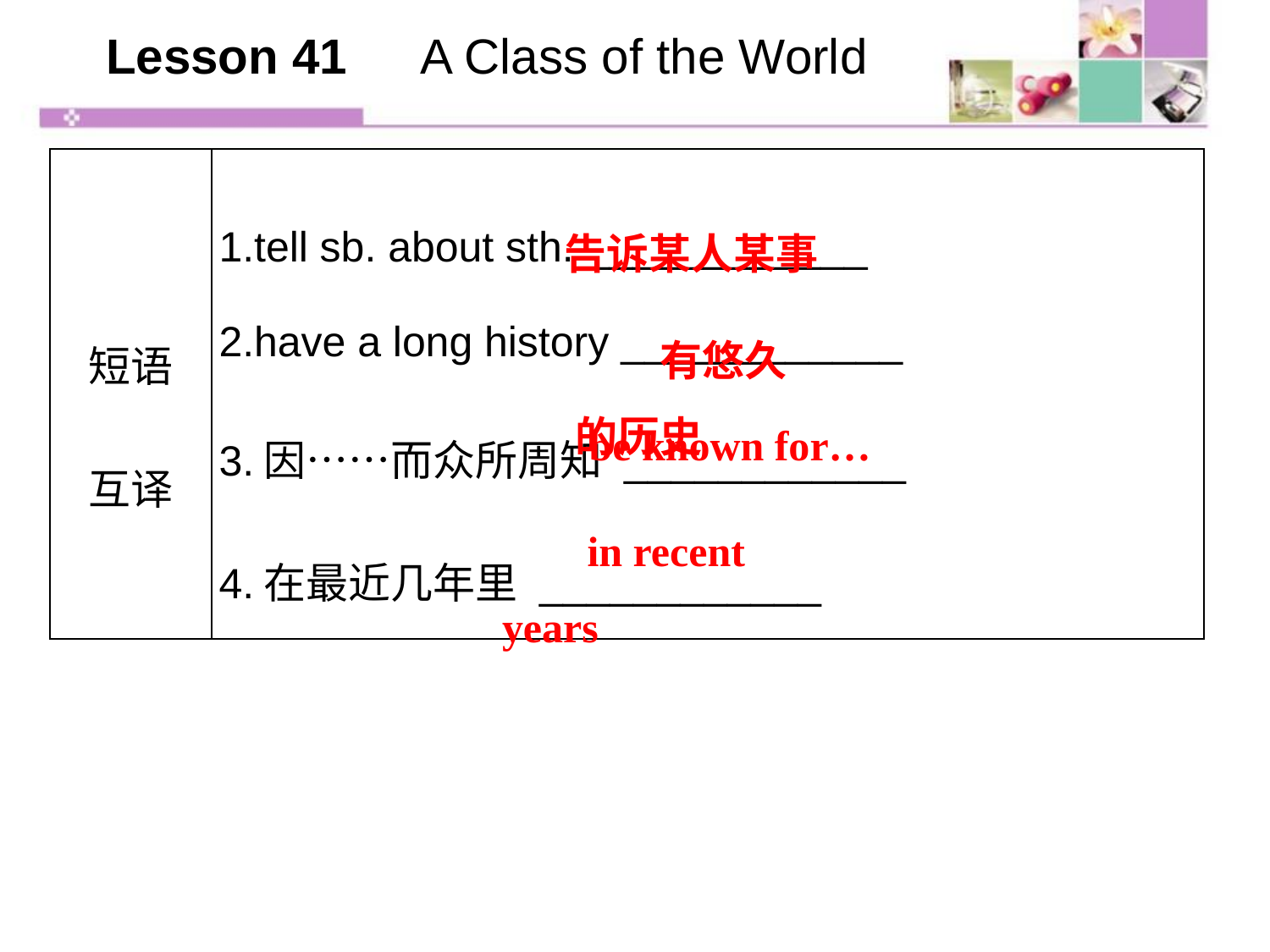

Lesson 41　A Class of the World
| 短语 互译 | 1.tell sb. about sth. \_\_\_\_\_\_\_\_\_\_\_\_ 2.have a long history \_\_\_\_\_\_\_\_\_\_\_\_ 3.因……而众所周知 \_\_\_\_\_\_\_\_\_\_\_\_ 4.在最近几年里 \_\_\_\_\_\_\_\_\_\_\_\_ |
| --- | --- |
告诉某人某事
有悠久的历史
be known for…
in recent years